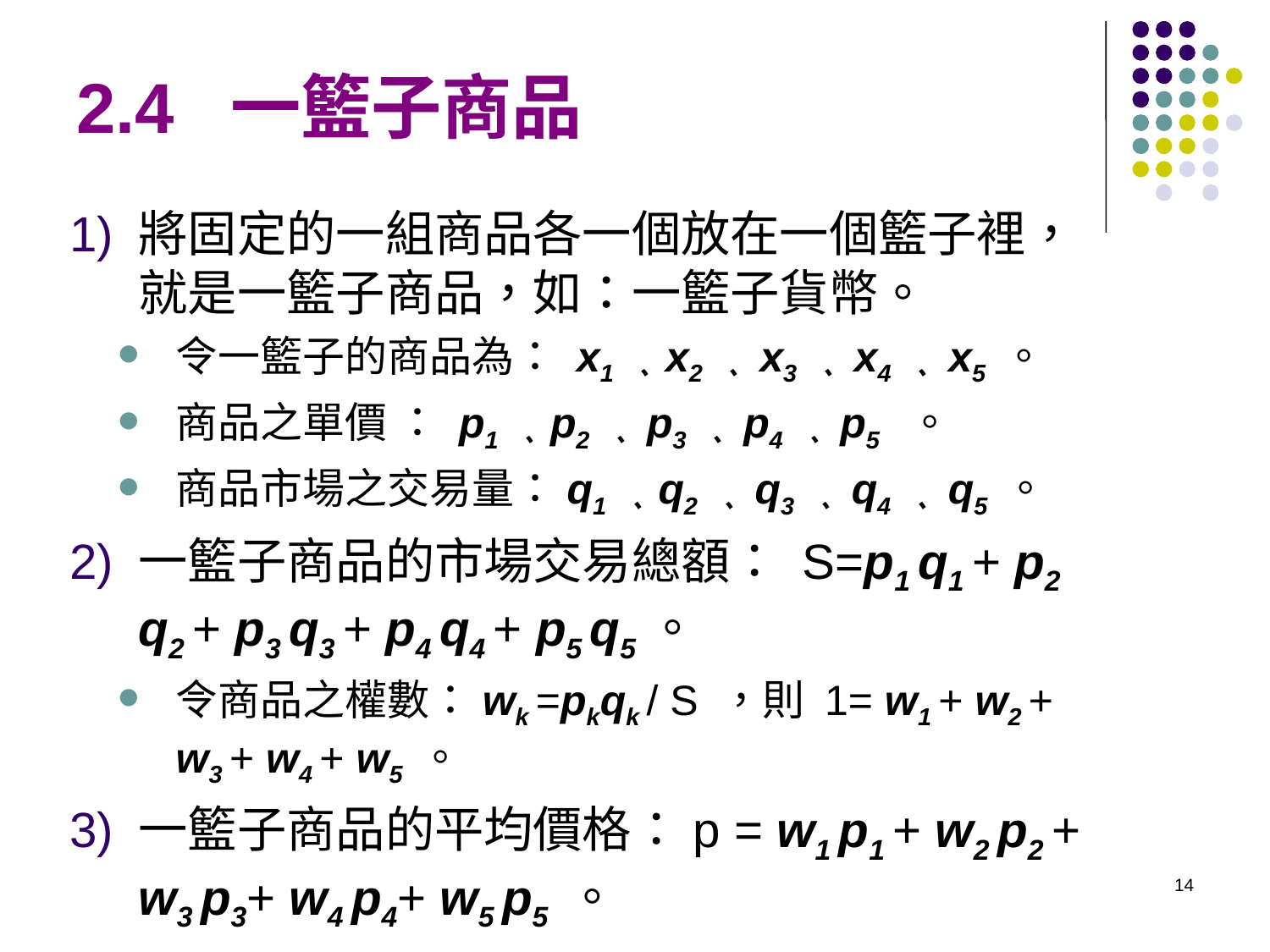

# 2.4  一籃子商品
將固定的一組商品各一個放在一個籃子裡，就是一籃子商品，如：一籃子貨幣。
令一籃子的商品為： x1 、x2 、 x3 、 x4 、 x5 。
商品之單價 ： p1 、p2 、 p3 、 p4 、 p5  。
商品市場之交易量：q1 、q2 、 q3 、 q4 、 q5 。
一籃子商品的市場交易總額： S=p1 q1 + p2 q2 + p3 q3 + p4 q4 + p5 q5。
令商品之權數：wk =pkqk / S ，則 1= w1 + w2 + w3 + w4 + w5 。
一籃子商品的平均價格：p = w1 p1 + w2 p2 + w3 p3+ w4 p4+ w5 p5 。
14